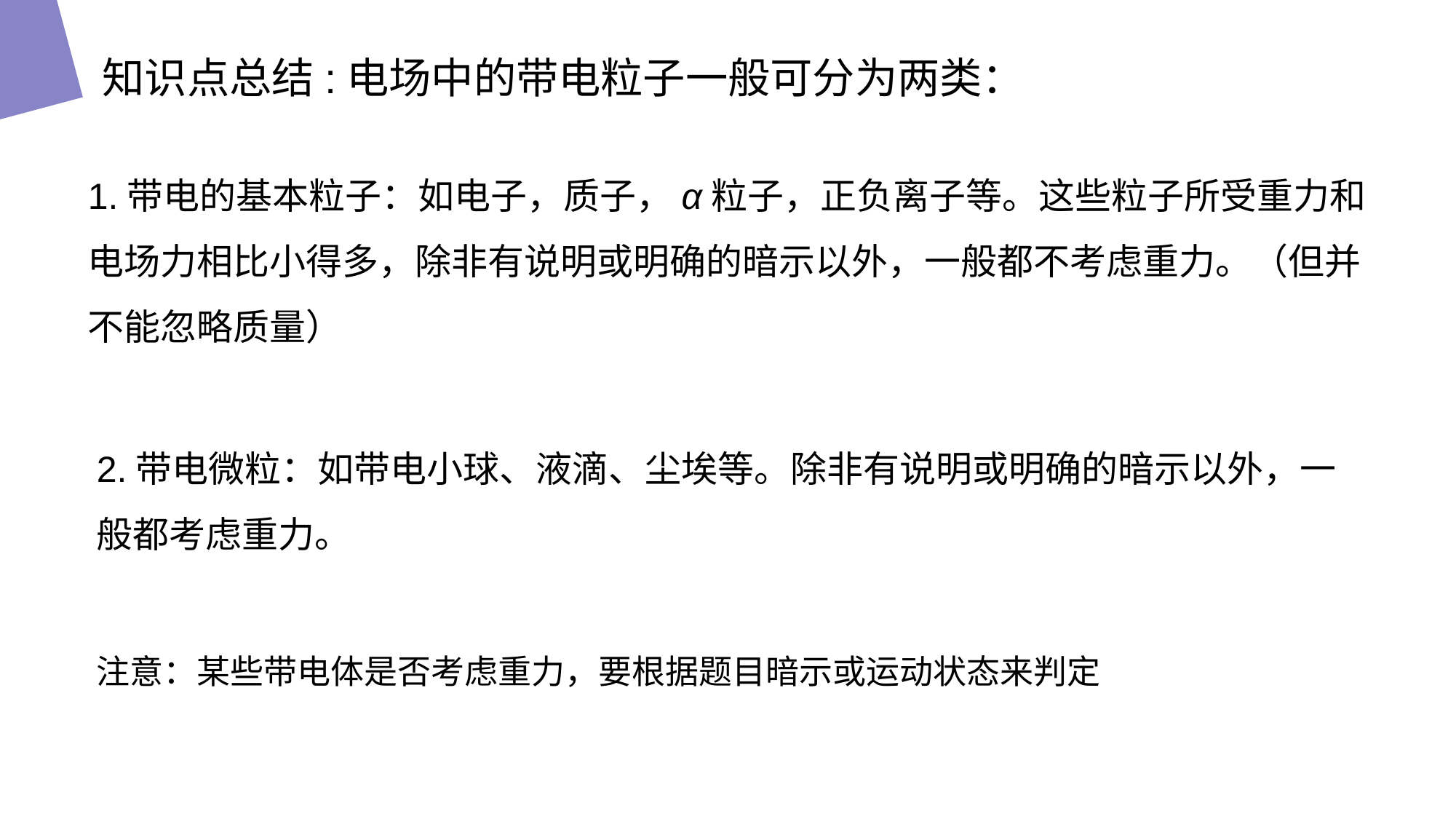

知识点总结:电场中的带电粒子一般可分为两类：
1.带电的基本粒子：如电子，质子，α粒子，正负离子等。这些粒子所受重力和电场力相比小得多，除非有说明或明确的暗示以外，一般都不考虑重力。（但并不能忽略质量）
2.带电微粒：如带电小球、液滴、尘埃等。除非有说明或明确的暗示以外，一般都考虑重力。
注意：某些带电体是否考虑重力，要根据题目暗示或运动状态来判定